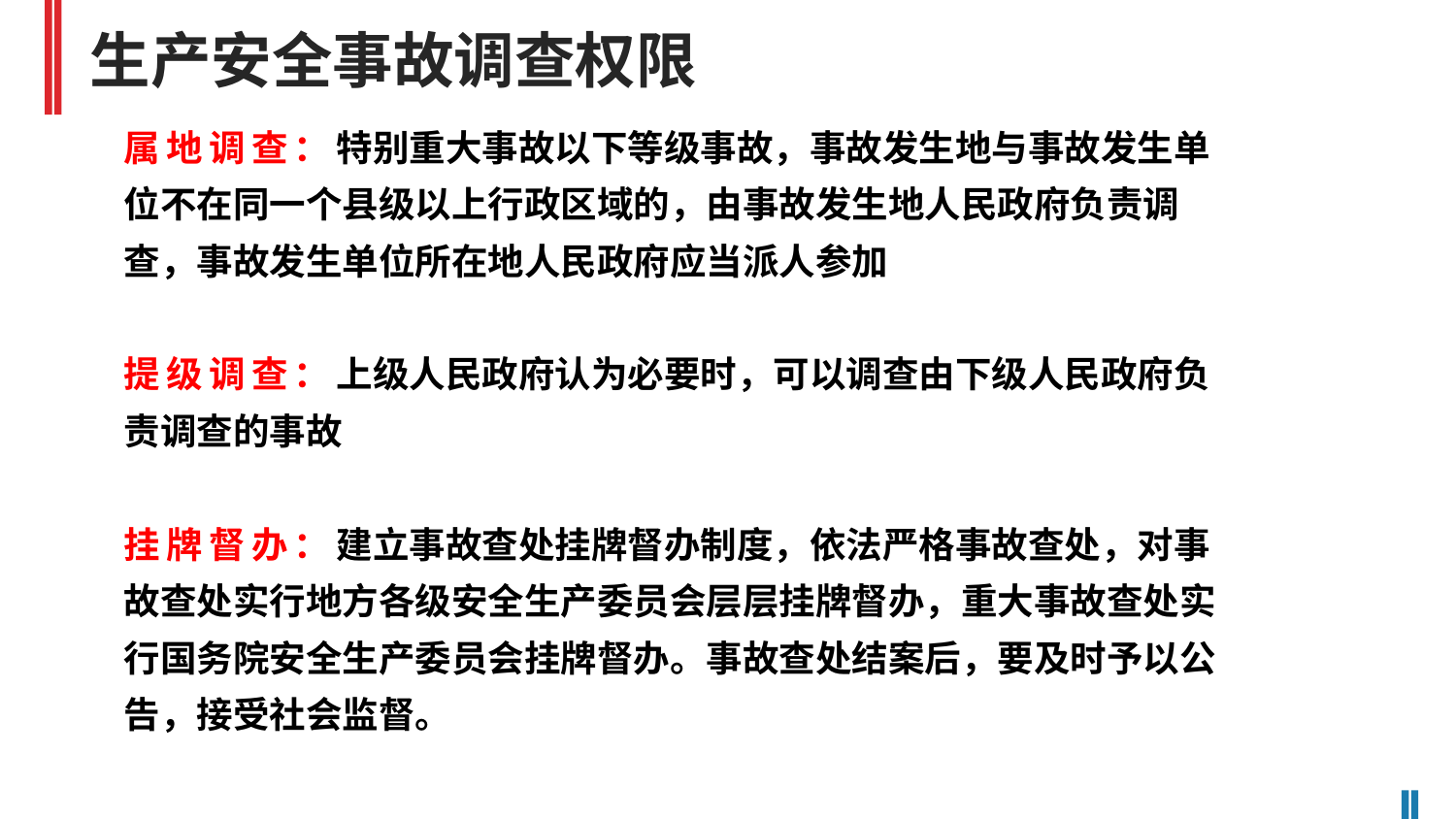

生产安全事故调查权限
属地调查：特别重大事故以下等级事故，事故发生地与事故发生单位不在同一个县级以上行政区域的，由事故发生地人民政府负责调查，事故发生单位所在地人民政府应当派人参加

提级调查：上级人民政府认为必要时，可以调查由下级人民政府负责调查的事故

挂牌督办：建立事故查处挂牌督办制度，依法严格事故查处，对事故查处实行地方各级安全生产委员会层层挂牌督办，重大事故查处实行国务院安全生产委员会挂牌督办。事故查处结案后，要及时予以公告，接受社会监督。